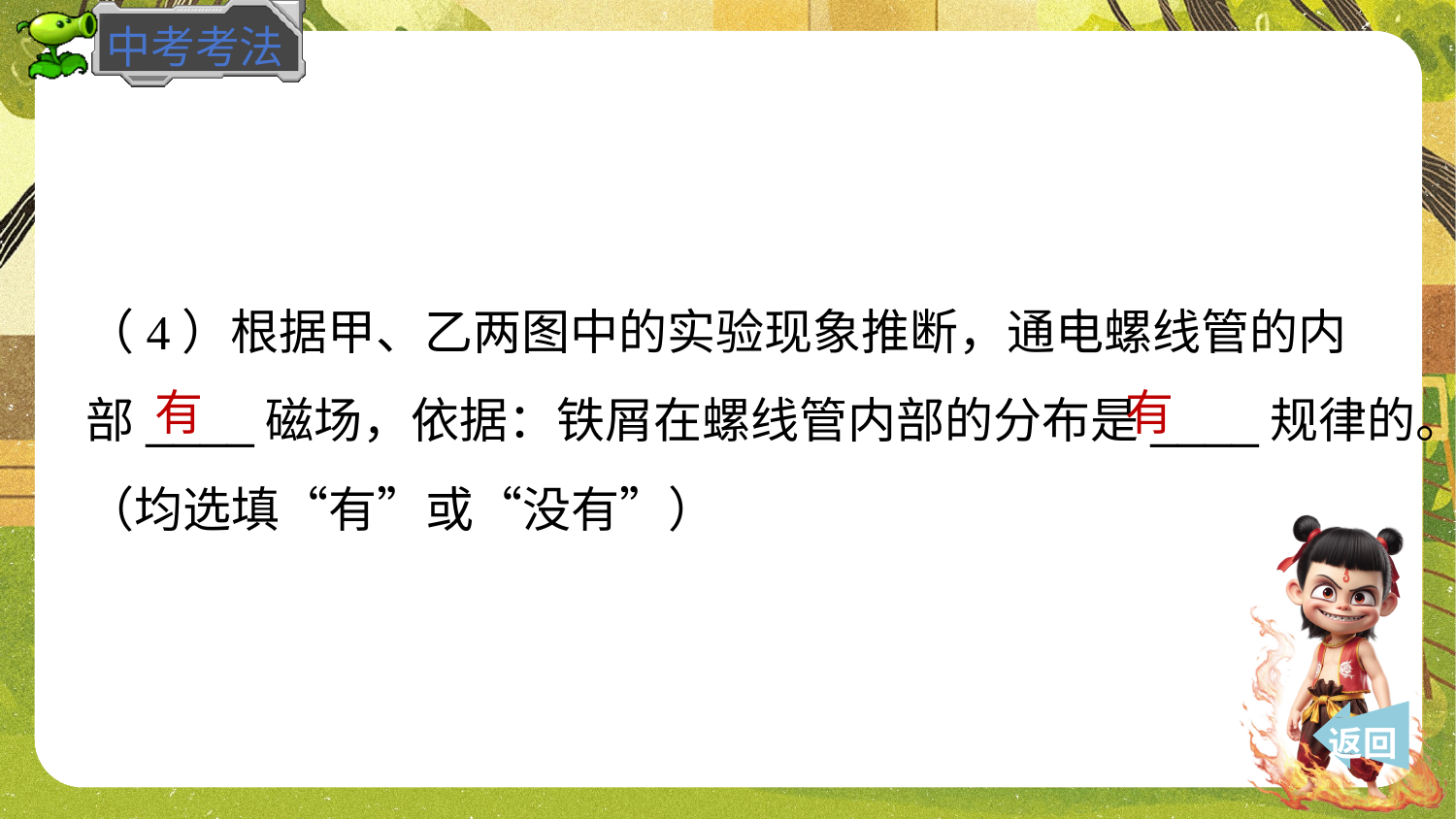

（4）根据甲、乙两图中的实验现象推断，通电螺线管的内
部____磁场，依据：铁屑在螺线管内部的分布是____规律的。
（均选填“有”或“没有”）
有
有
 返回